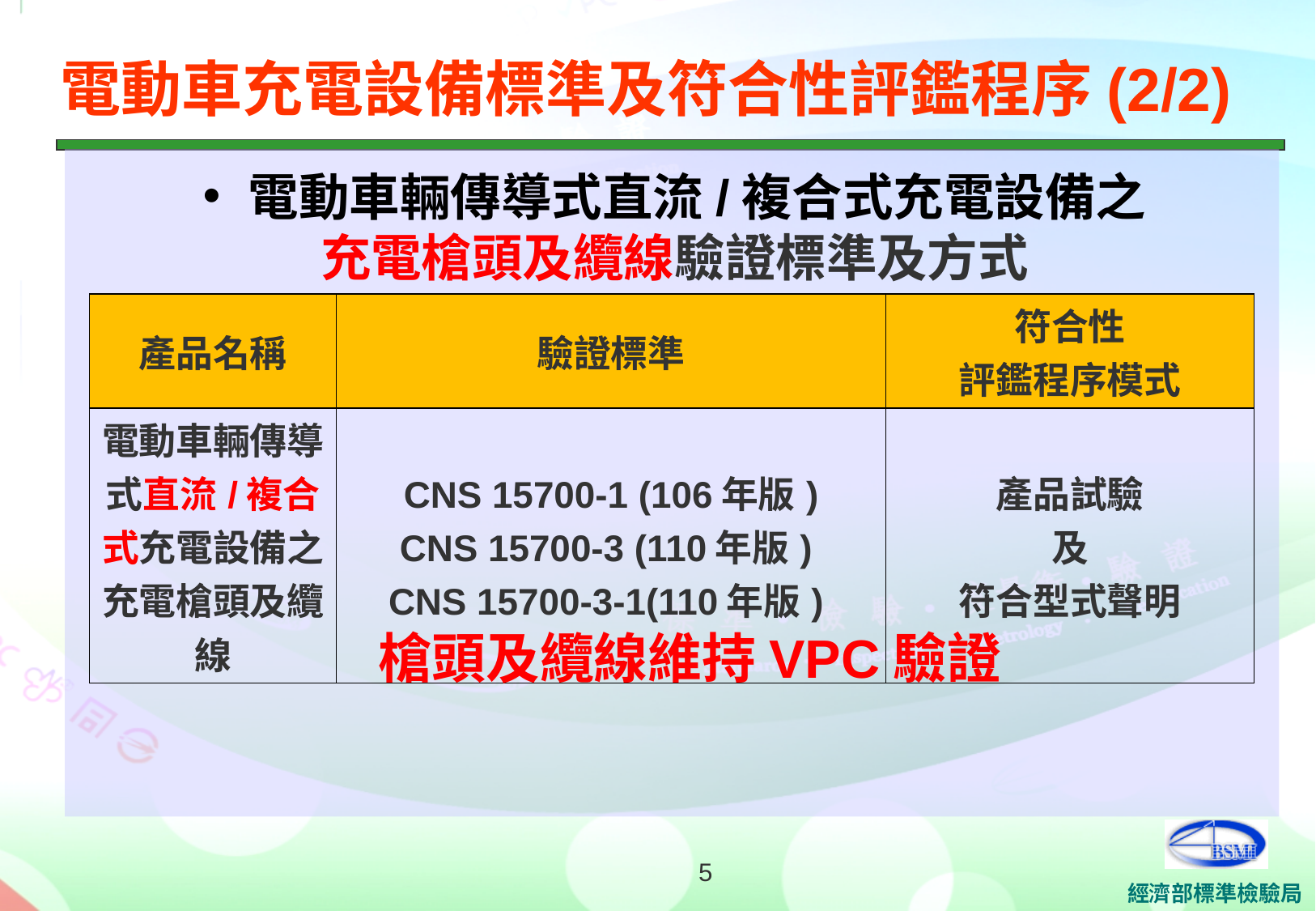

電動車充電設備標準及符合性評鑑程序(2/2)

電動車輛傳導式直流/複合式充電設備之
充電槍頭及纜線驗證標準及方式
| 產品名稱 | 驗證標準 | 符合性 評鑑程序模式 |
| --- | --- | --- |
| 電動車輛傳導式直流/複合式充電設備之充電槍頭及纜線 | CNS 15700-1 (106年版) CNS 15700-3 (110年版) CNS 15700-3-1(110年版) | 產品試驗 及 符合型式聲明 |
槍頭及纜線維持VPC驗證
5